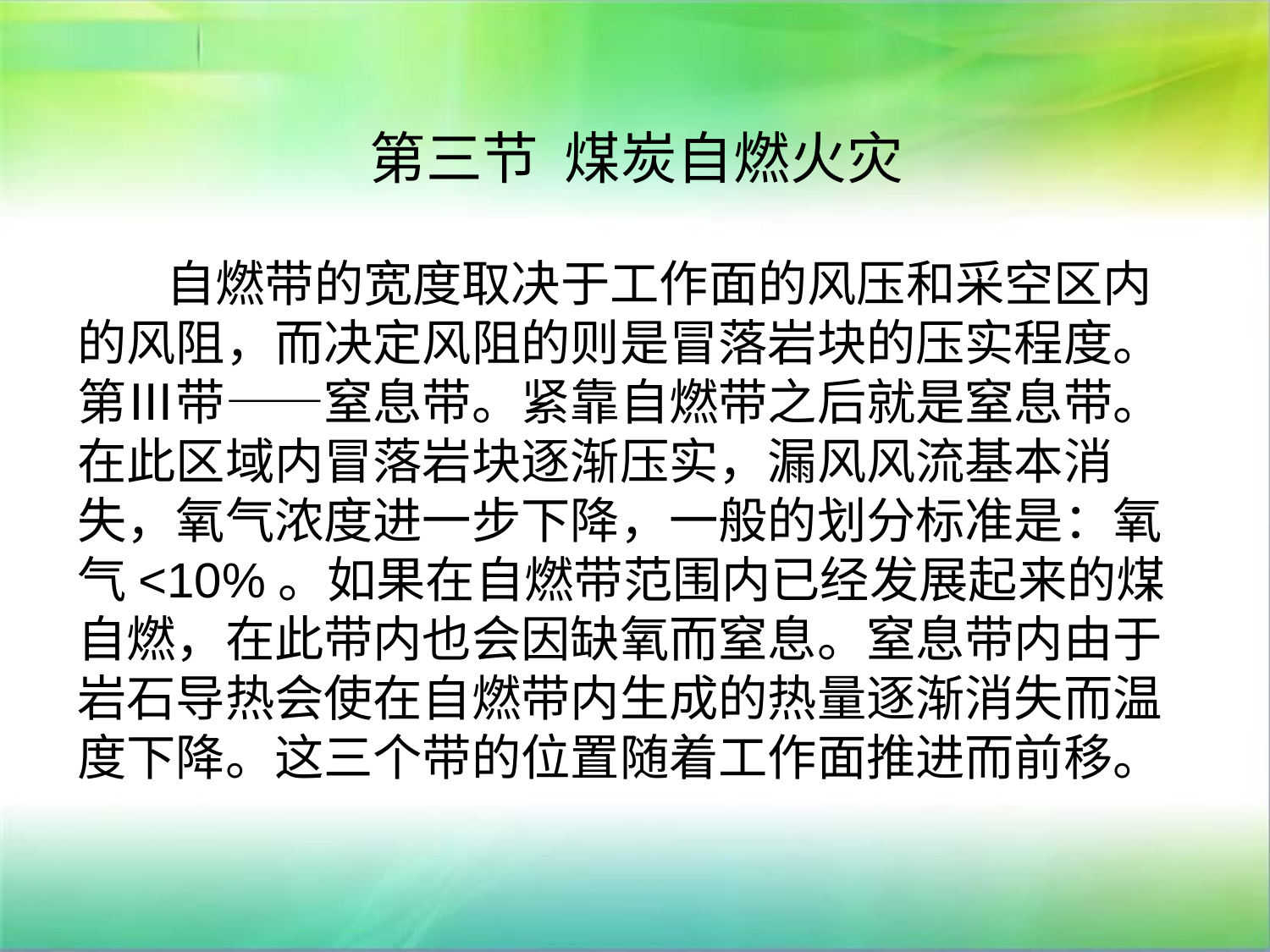

# 第三节  煤炭自燃火灾
       自燃带的宽度取决于工作面的风压和采空区内的风阻，而决定风阻的则是冒落岩块的压实程度。第Ⅲ带——窒息带。紧靠自燃带之后就是窒息带。在此区域内冒落岩块逐渐压实，漏风风流基本消失，氧气浓度进一步下降，一般的划分标准是：氧气<10%。如果在自燃带范围内已经发展起来的煤自燃，在此带内也会因缺氧而窒息。窒息带内由于岩石导热会使在自燃带内生成的热量逐渐消失而温度下降。这三个带的位置随着工作面推进而前移。